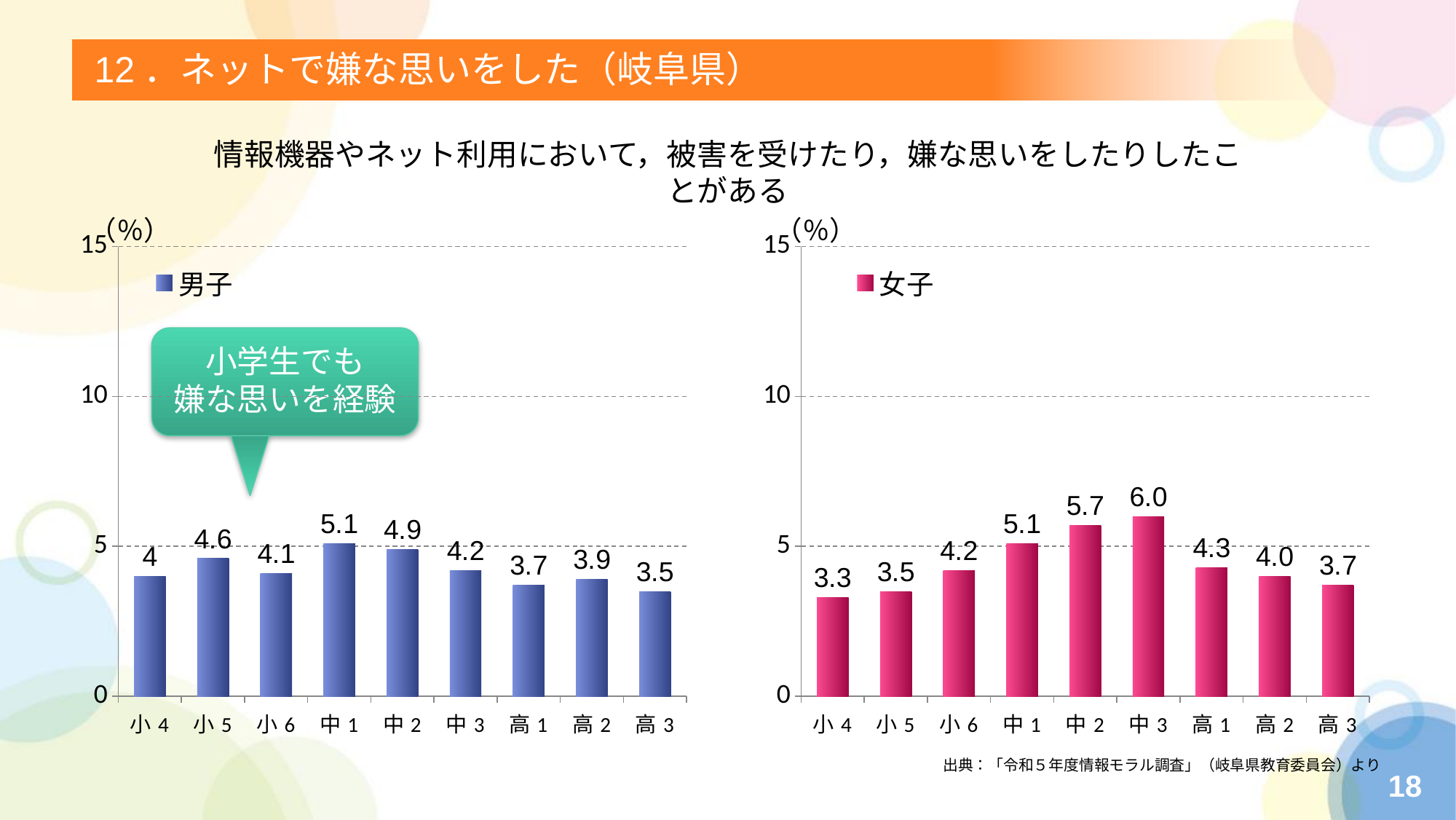

# 12．ネットで嫌な思いをした（岐阜県）
情報機器やネット利用において，被害を受けたり，嫌な思いをしたりしたことがある

### Chart

| Category | 男子 |
|---|---|
| 小4 | 4.0 |
| 小5 | 4.6 |
| 小6 | 4.1 |
| 中1 | 5.1 |
| 中2 | 4.9 |
| 中3 | 4.2 |
| 高1 | 3.7 |
| 高2 | 3.9 |
| 高3 | 3.5 |

[unsupported chart]

小学生でも
嫌な思いを経験

出典：「令和５年度情報モラル調査」（岐阜県教育委員会）より
18